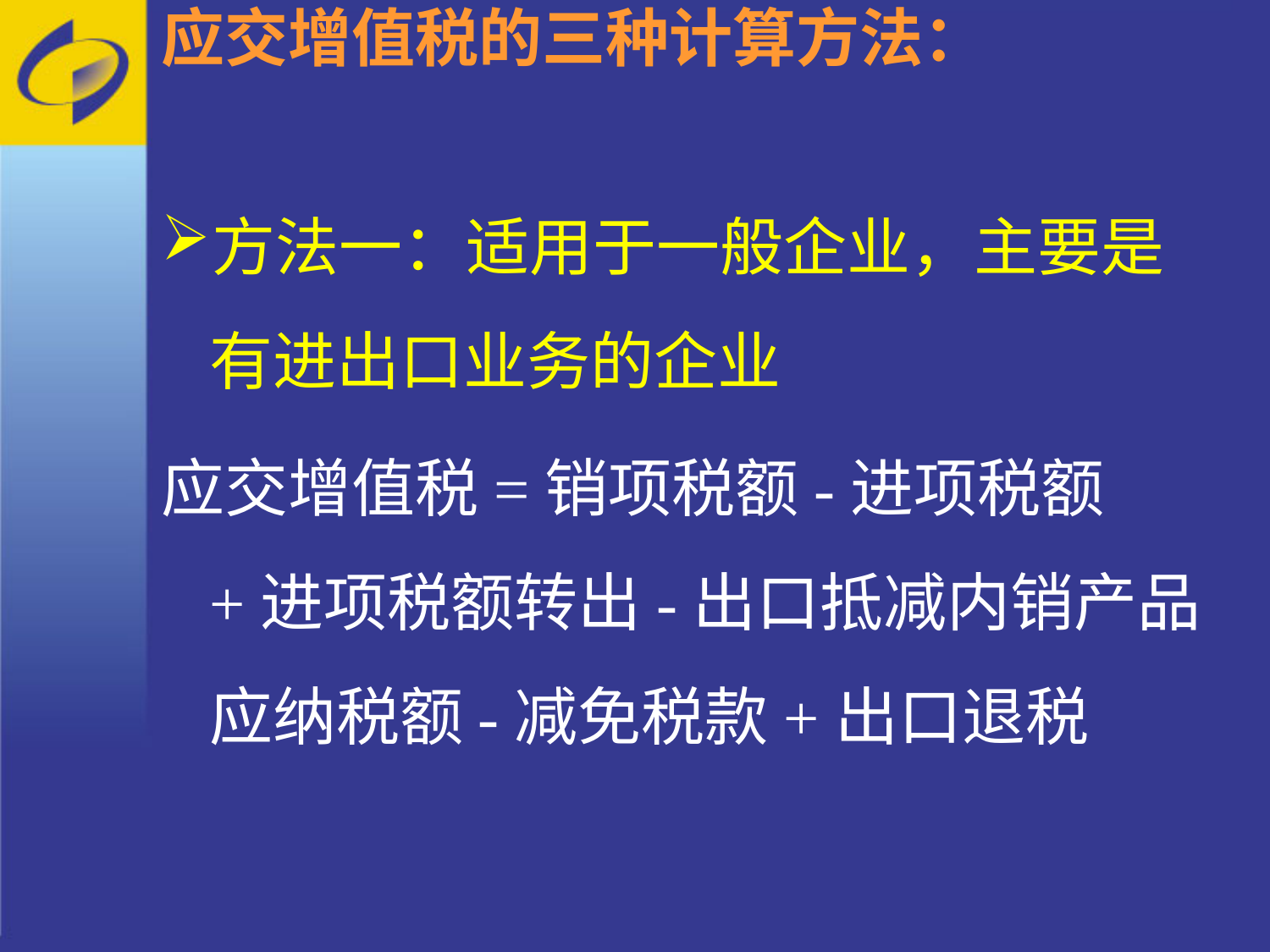

应交增值税的三种计算方法：

方法一：适用于一般企业，主要是有进出口业务的企业
应交增值税=销项税额-进项税额+进项税额转出-出口抵减内销产品应纳税额-减免税款+出口退税